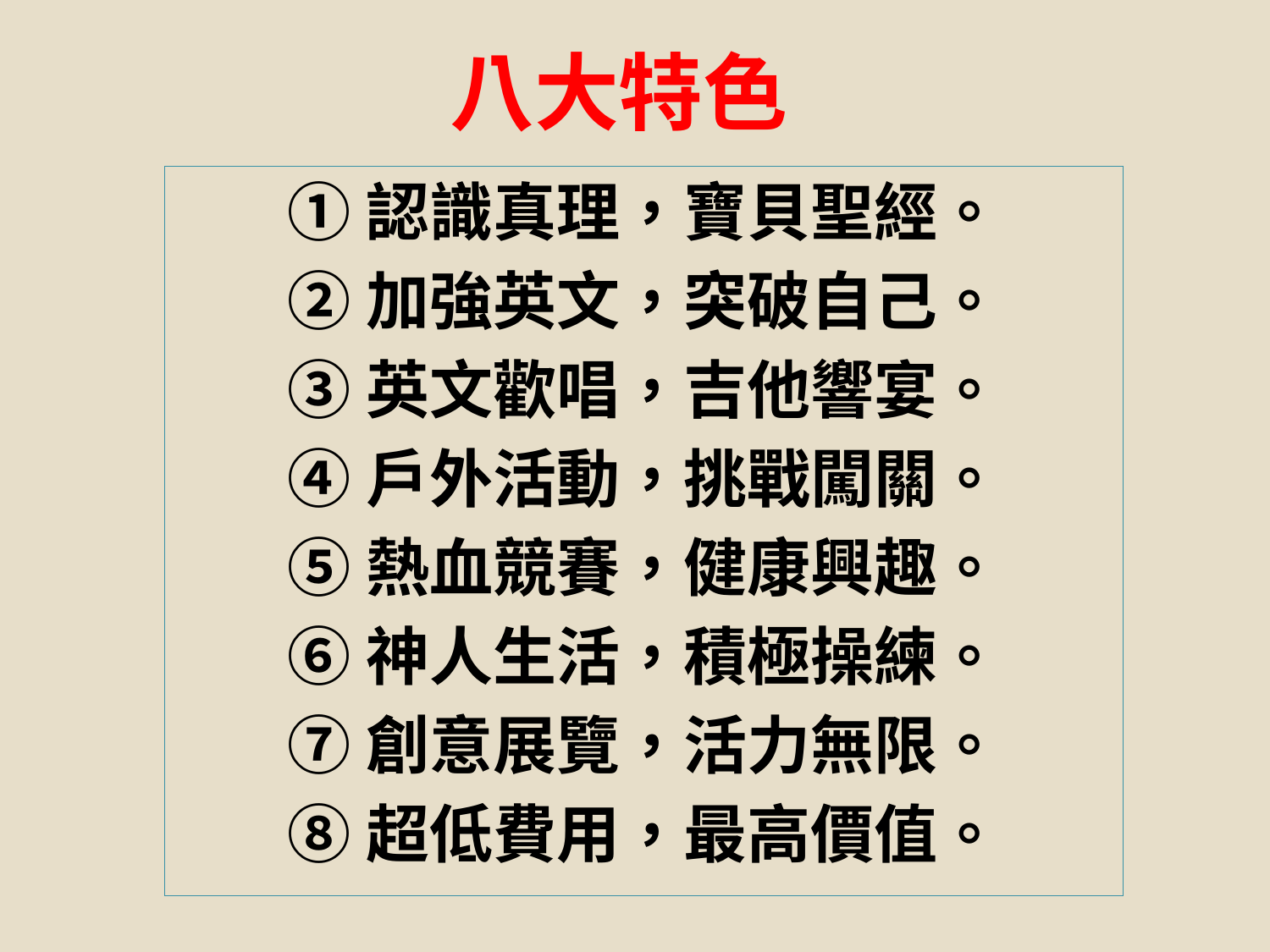

八大特色
①認識真理，寶貝聖經。
②加強英文，突破自己。
③英文歡唱，吉他響宴。
④戶外活動，挑戰闖關。
⑤熱血競賽，健康興趣。
⑥神人生活，積極操練。
⑦創意展覽，活力無限。
⑧超低費用，最高價值。